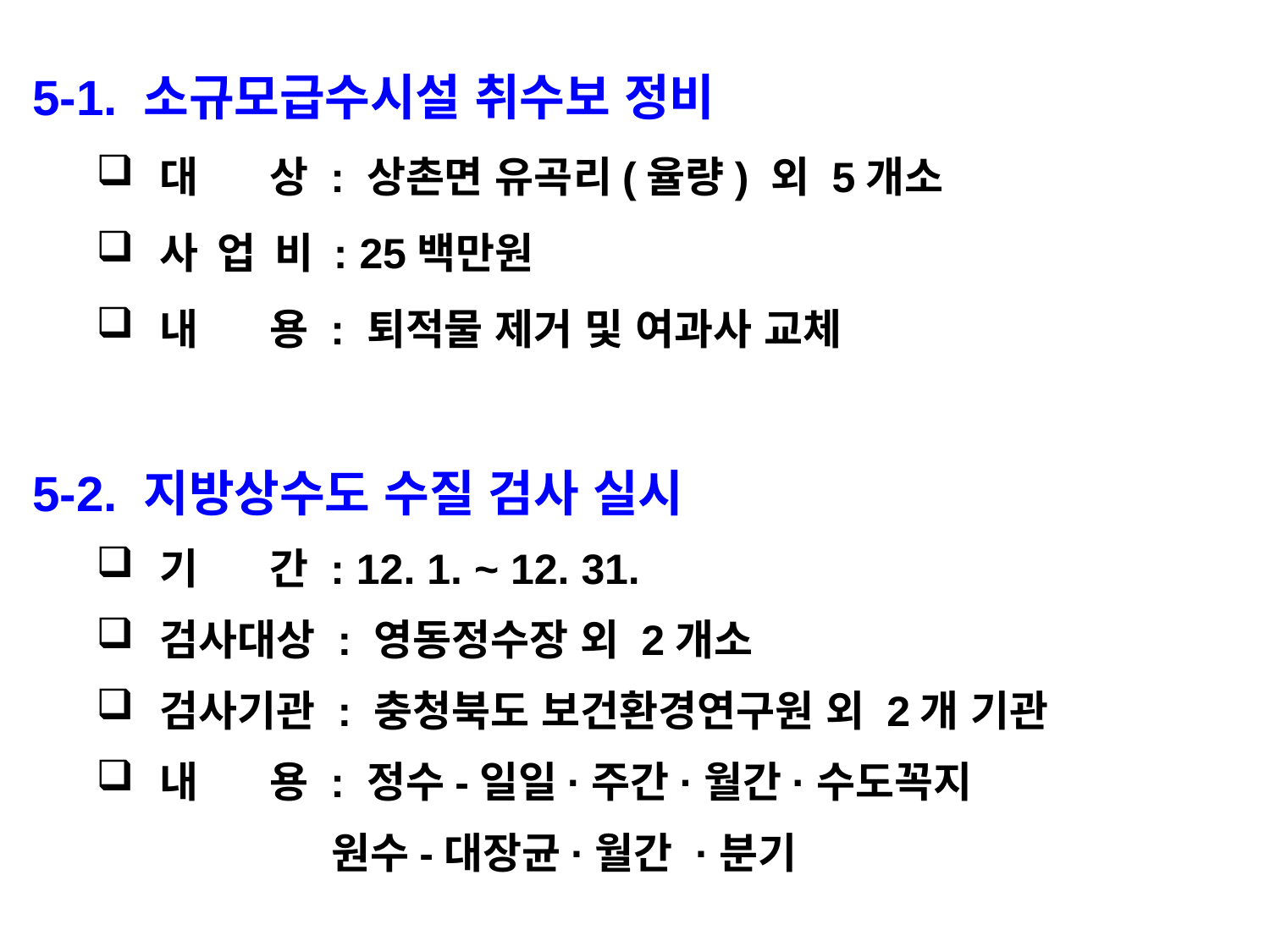

5-1. 소규모급수시설 취수보 정비
대      상 : 상촌면 유곡리(율량) 외 5개소
사  업  비 : 25백만원
내      용 : 퇴적물 제거 및 여과사 교체

5-2. 지방상수도 수질 검사 실시
기      간 : 12. 1. ~ 12. 31.
검사대상 : 영동정수장 외 2개소
검사기관 : 충청북도 보건환경연구원 외 2개 기관
내      용 : 정수-일일·주간·월간·수도꼭지
                   원수-대장균·월간 ·분기